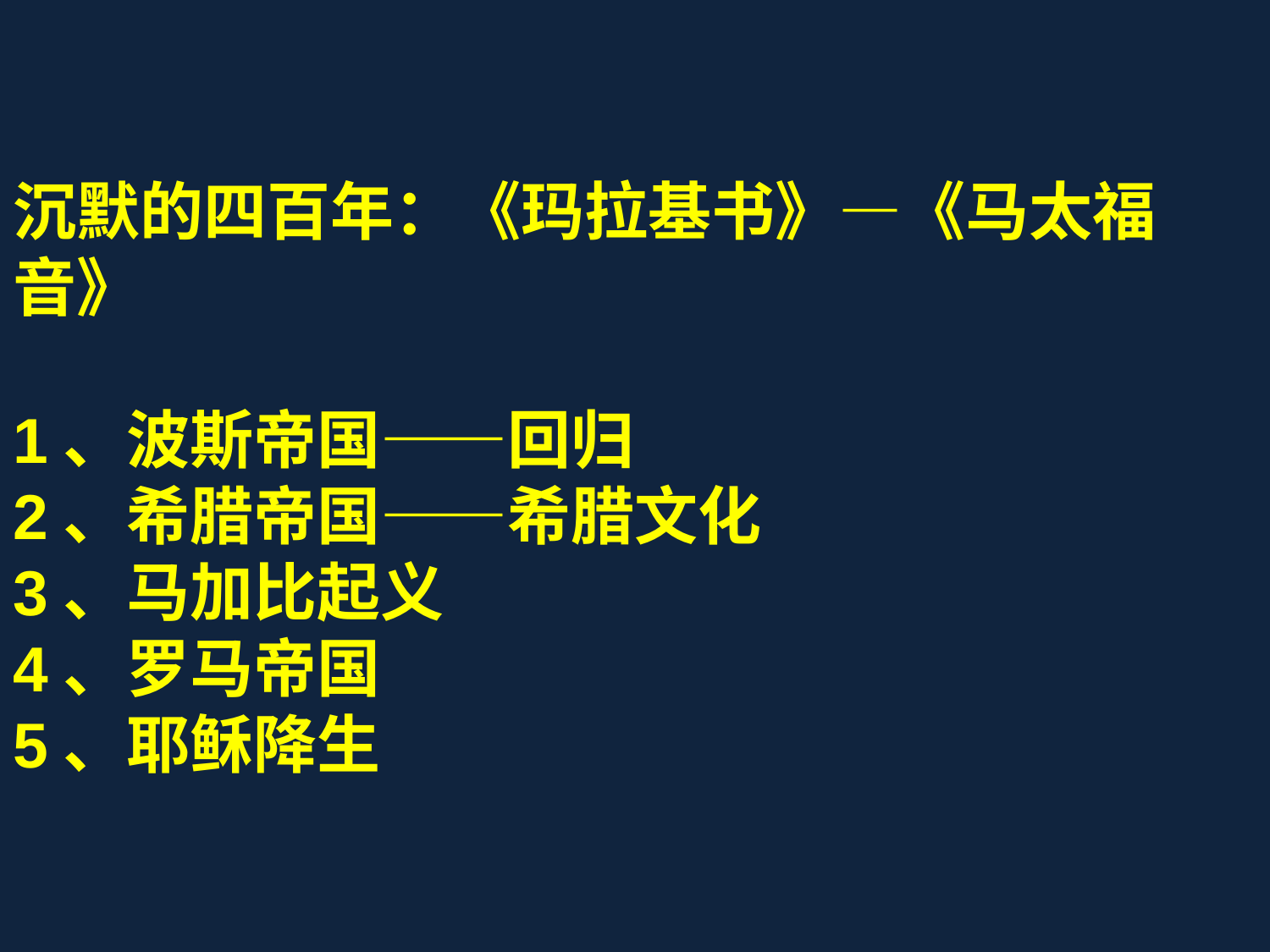

沉默的四百年：《玛拉基书》—《马太福音》
1、波斯帝国——回归
2、希腊帝国——希腊文化
3、马加比起义
4、罗马帝国
5、耶稣降生